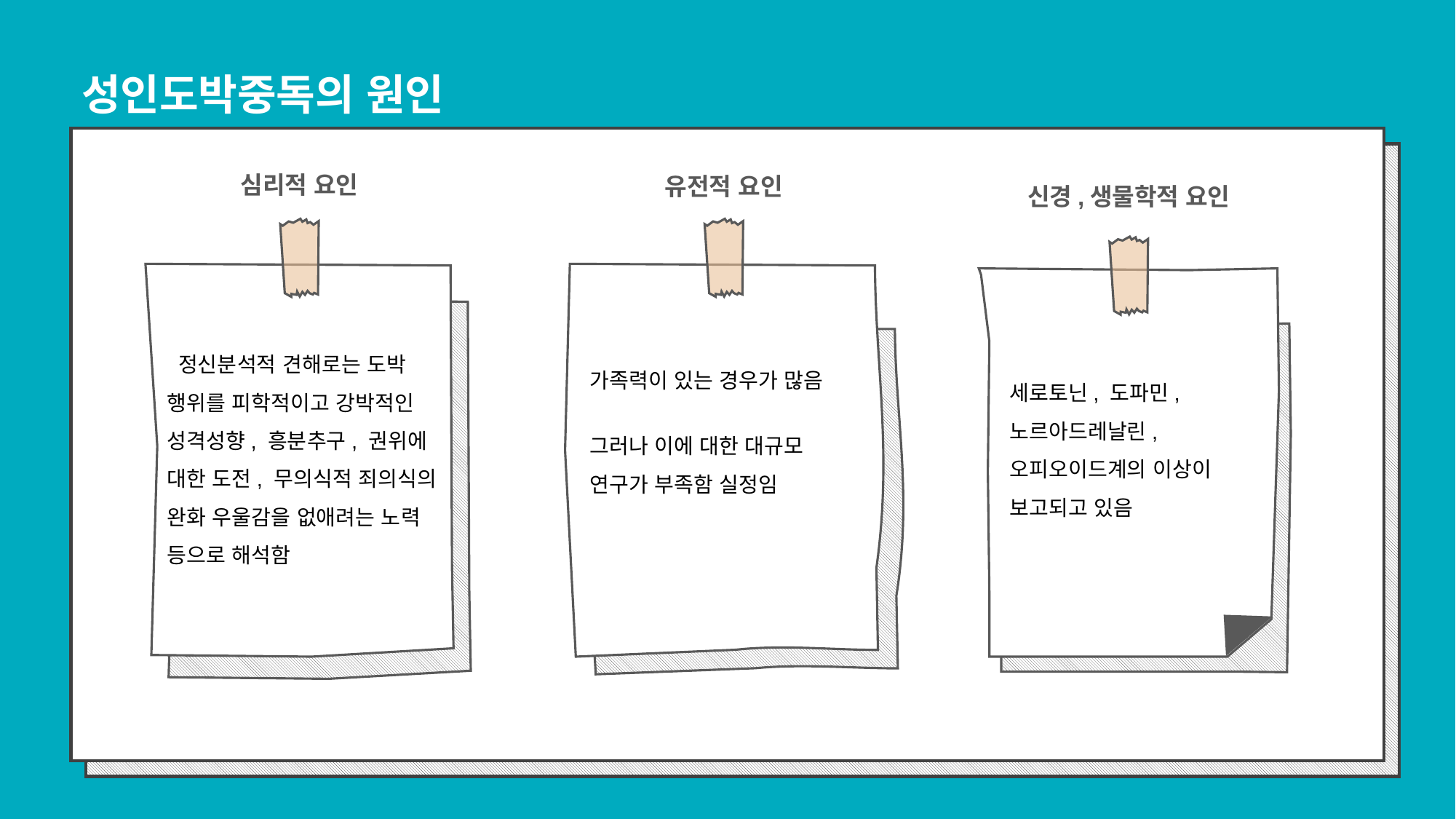

성인도박중독의 원인

심리적 요인
유전적 요인
신경,생물학적 요인

 정신분석적 견해로는 도박 행위를 피학적이고 강박적인 성격성향, 흥분추구, 권위에 대한 도전, 무의식적 죄의식의 완화 우울감을 없애려는 노력 등으로 해석함
가족력이 있는 경우가 많음

그러나 이에 대한 대규모 연구가 부족함 실정임
세로토닌, 도파민, 노르아드레날린, 오피오이드계의 이상이 보고되고 있음